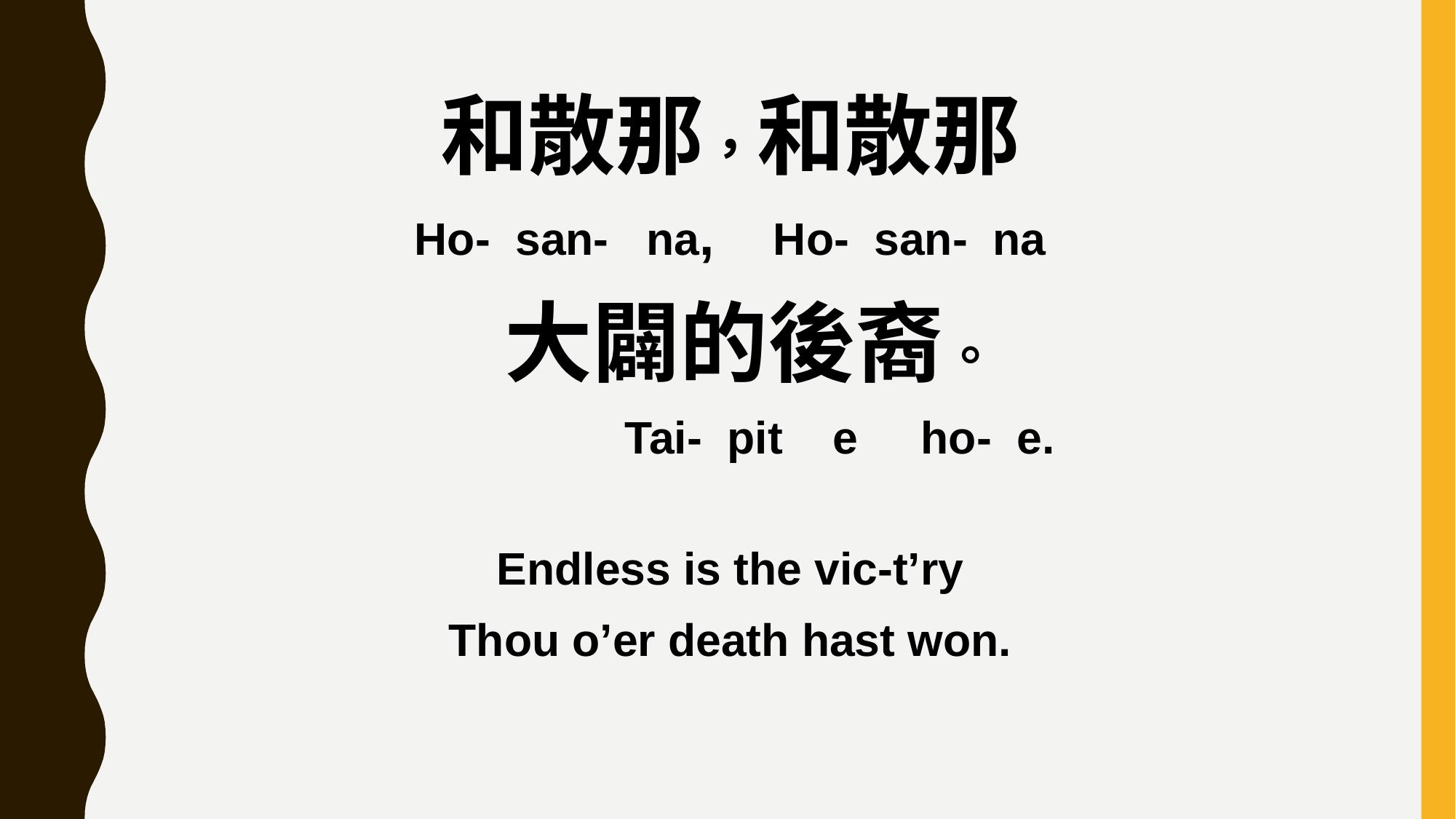

和散那，和散那
Ho-  san-   na,    Ho-  san-  na
 大闢的後裔。
                                  Tai-  pit    e     ho-  e.

Endless is the vic-t’ry
Thou o’er death hast won.